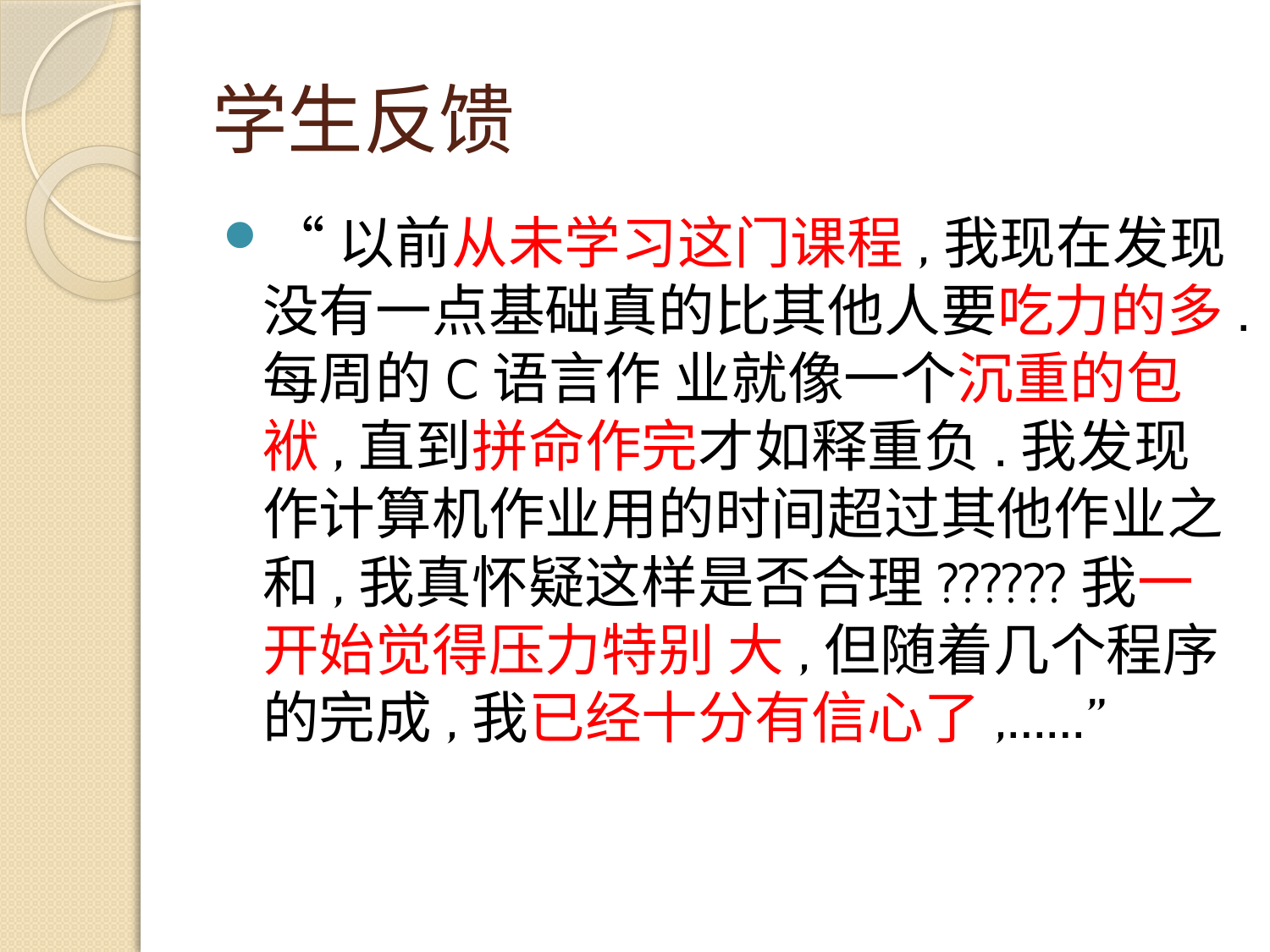

# 学生反馈
“以前从未学习这门课程,我现在发现没有一点基础真的比其他人要吃力的多.每周的C语言作 业就像一个沉重的包袱,直到拼命作完才如释重负.我发现作计算机作业用的时间超过其他作业之和,我真怀疑这样是否合理??????我一开始觉得压力特别 大,但随着几个程序的完成,我已经十分有信心了,……”